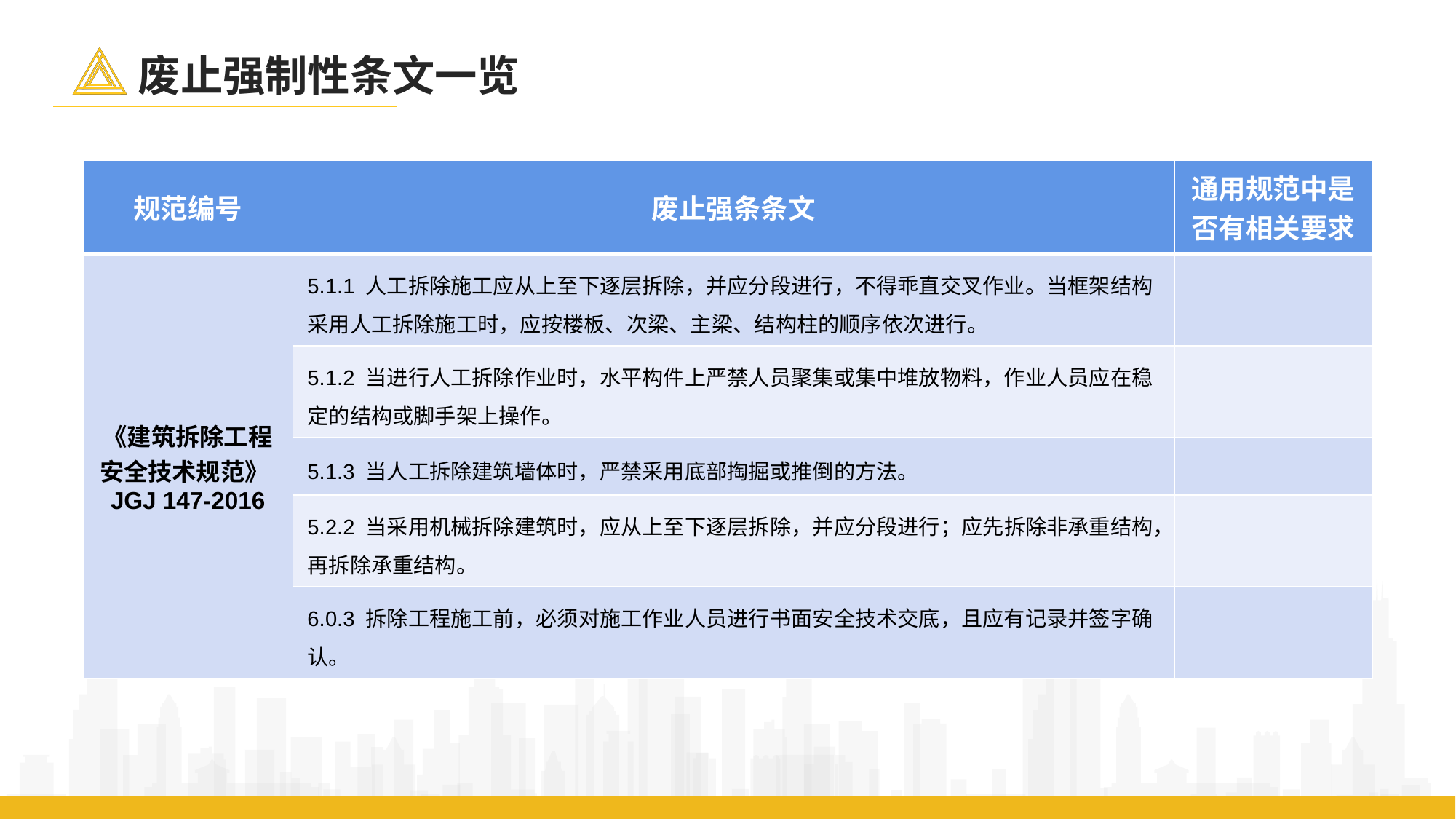

废止强制性条文一览

| 规范编号 | 废止强条条文 | 通用规范中是否有相关要求 |
| --- | --- | --- |
| 《建筑拆除工程安全技术规范》JGJ 147-2016 | 5.1.1 人工拆除施工应从上至下逐层拆除，并应分段进行，不得乖直交叉作业。当框架结构采用人工拆除施工时，应按楼板、次梁、主梁、结构柱的顺序依次进行。 |  |
|  | 5.1.2 当进行人工拆除作业时，水平构件上严禁人员聚集或集中堆放物料，作业人员应在稳定的结构或脚手架上操作。 |  |
|  | 5.1.3 当人工拆除建筑墙体时，严禁采用底部掏掘或推倒的方法。 |  |
|  | 5.2.2 当采用机械拆除建筑时，应从上至下逐层拆除，并应分段进行；应先拆除非承重结构，再拆除承重结构。 |  |
|  | 6.0.3 拆除工程施工前，必须对施工作业人员进行书面安全技术交底，且应有记录并签字确认。 |  |